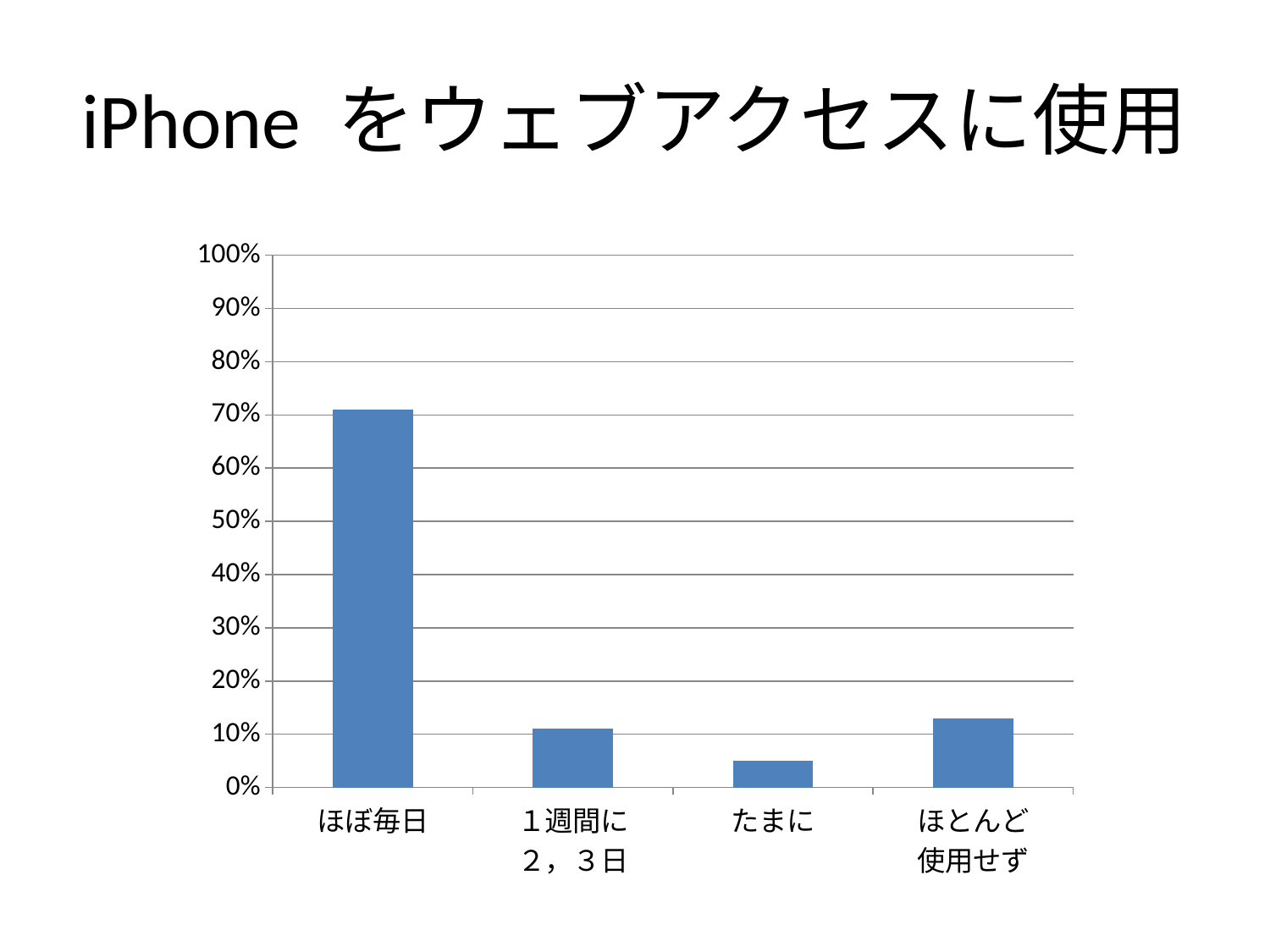

# iPhone をウェブアクセスに使用

### Chart

| Category |  |
|---|---|
| ほぼ毎日 | 0.71 |
| １週間に
２，３日 | 0.11 |
| たまに | 0.05 |
| ほとんど
使用せず | 0.13 |